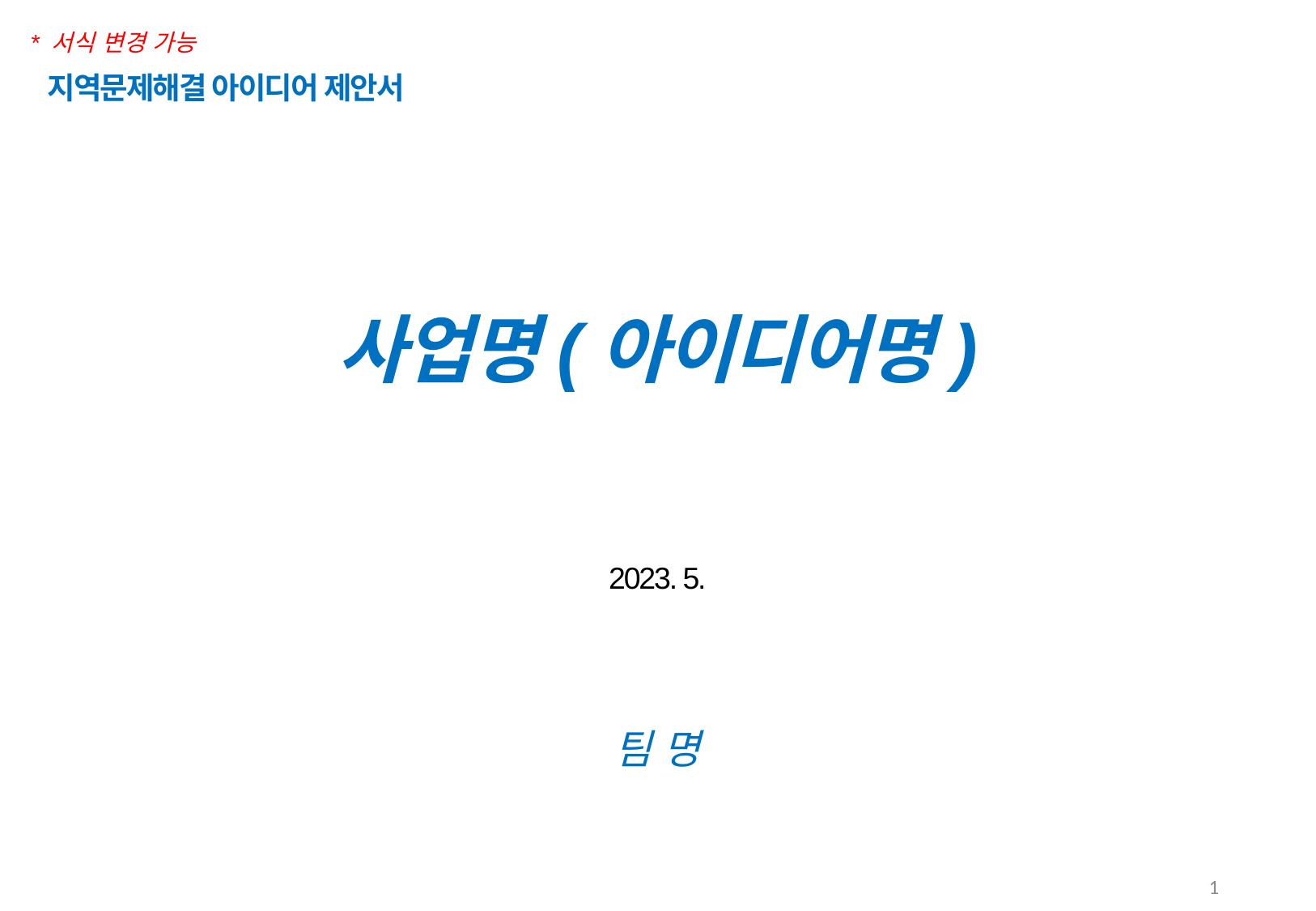

* 서식 변경 가능
지역문제해결 아이디어 제안서
사업명(아이디어명)
2023. 5.
팀 명
1